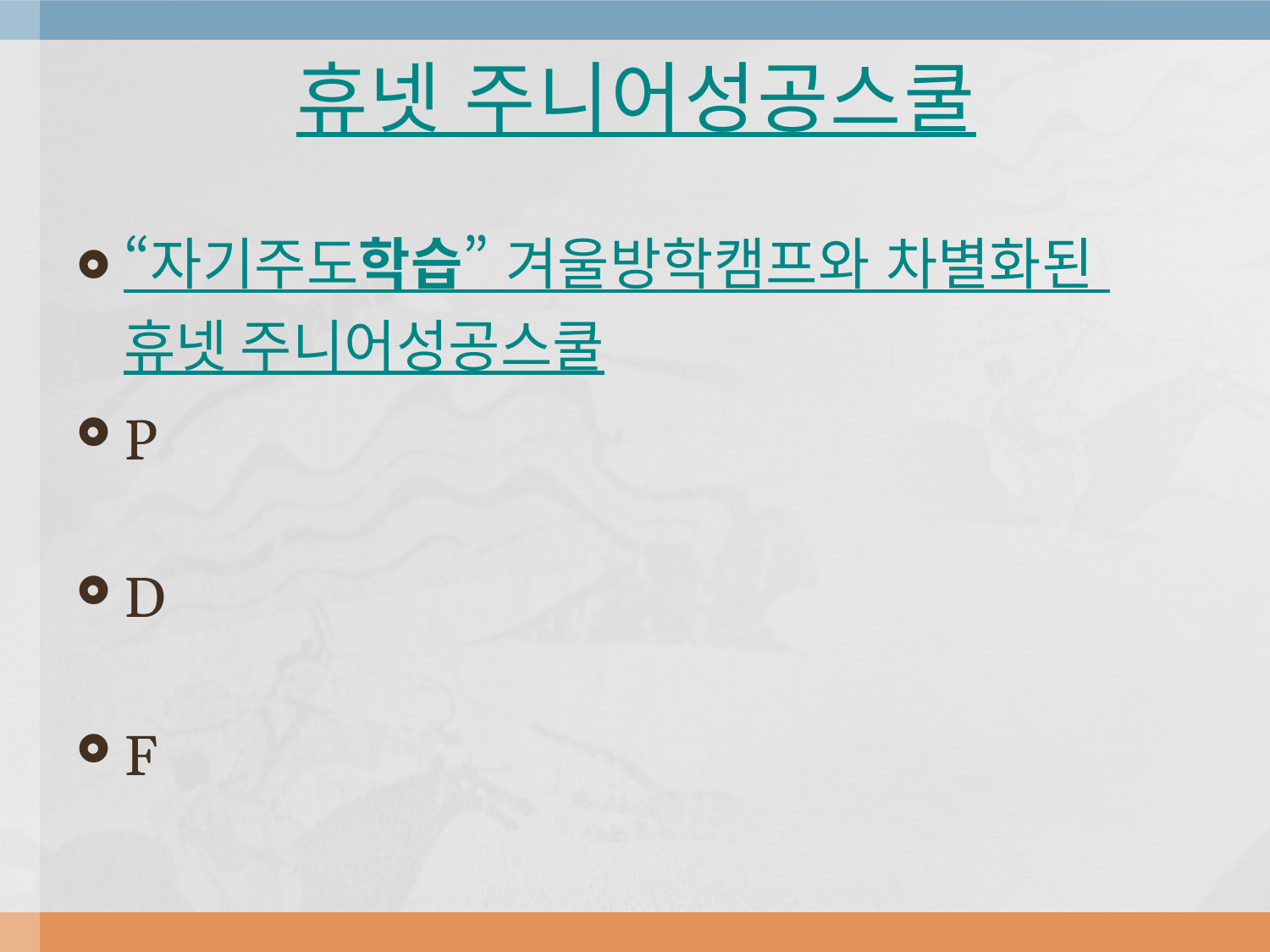

# 휴넷 주니어성공스쿨
“자기주도학습” 겨울방학캠프와 차별화된 휴넷 주니어성공스쿨
P

D

F